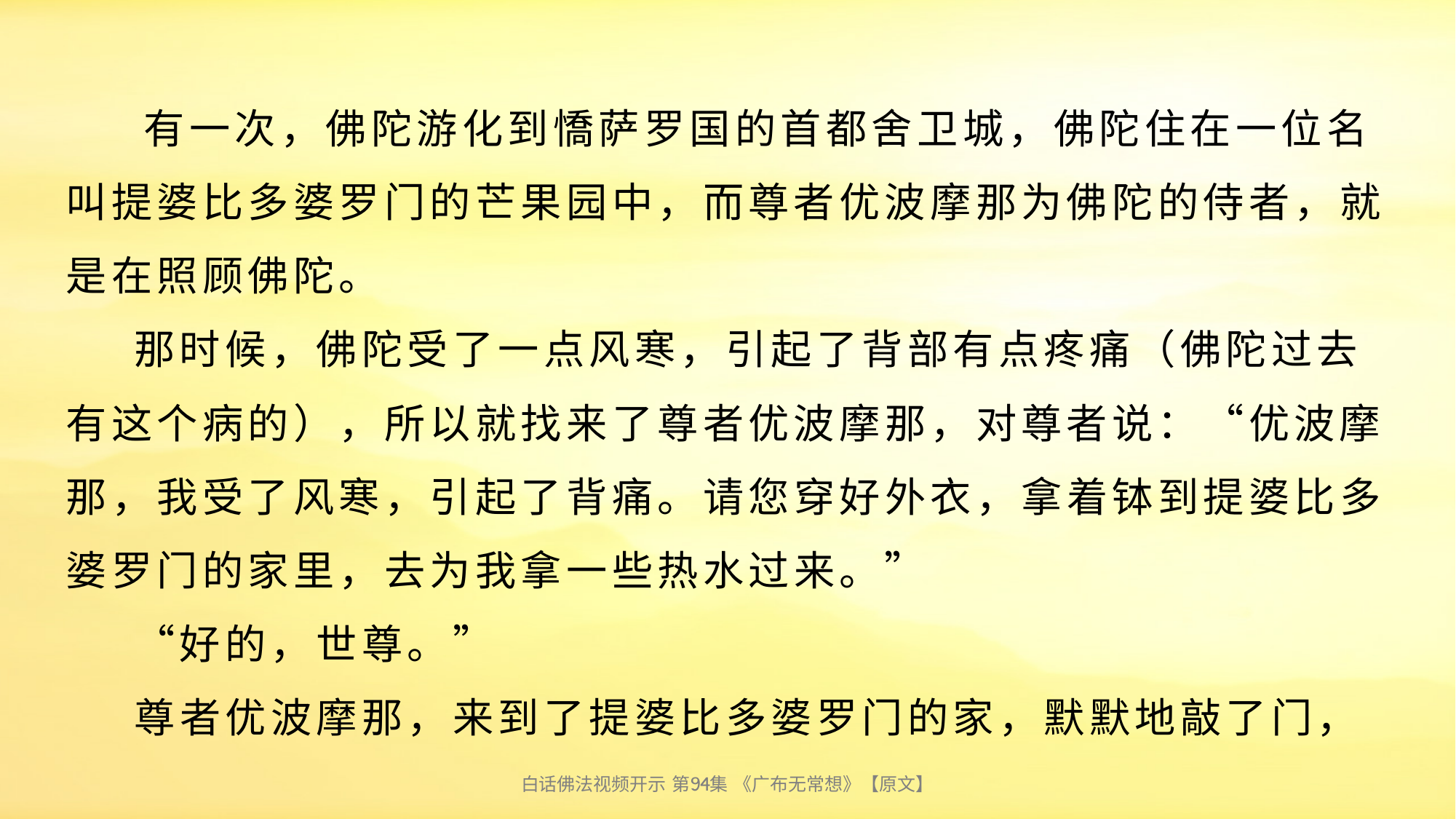

# 有一次，佛陀游化到憍萨罗国的首都舍卫城，佛陀住在一位名叫提婆比多婆罗门的芒果园中，而尊者优波摩那为佛陀的侍者，就是在照顾佛陀。 那时候，佛陀受了一点风寒，引起了背部有点疼痛（佛陀过去有这个病的），所以就找来了尊者优波摩那，对尊者说：“优波摩那，我受了风寒，引起了背痛。请您穿好外衣，拿着钵到提婆比多婆罗门的家里，去为我拿一些热水过来。” “好的，世尊。” 尊者优波摩那，来到了提婆比多婆罗门的家，默默地敲了门，
白话佛法视频开示 第94集 《广布无常想》【原文】